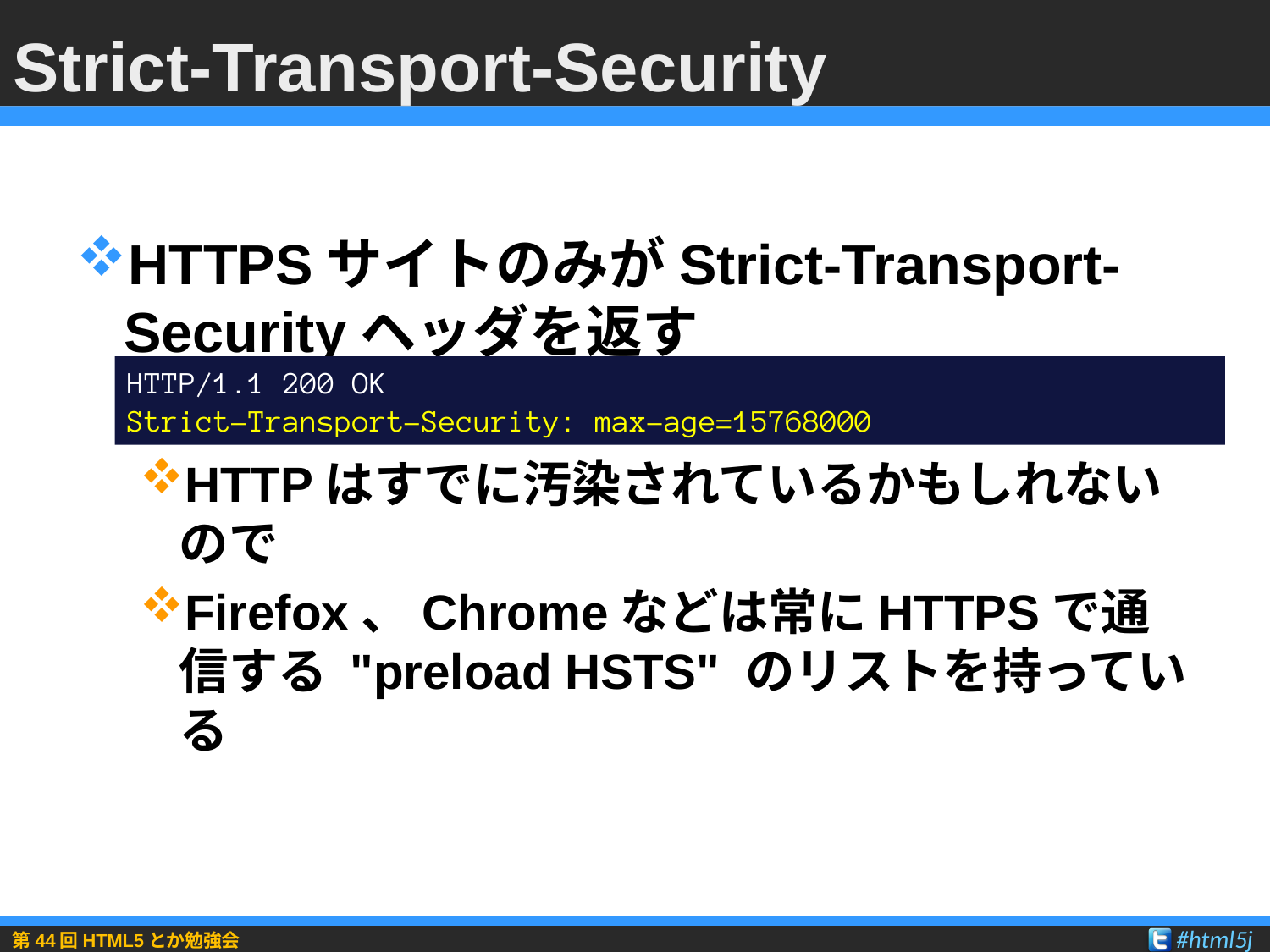

# Strict-Transport-Security
HTTPSサイトのみがStrict-Transport-Securityヘッダを返す

HTTPはすでに汚染されているかもしれないので
Firefox、Chromeなどは常にHTTPSで通信する "preload HSTS" のリストを持っている

HTTP/1.1 200 OK
Strict-Transport-Security: max-age=15768000